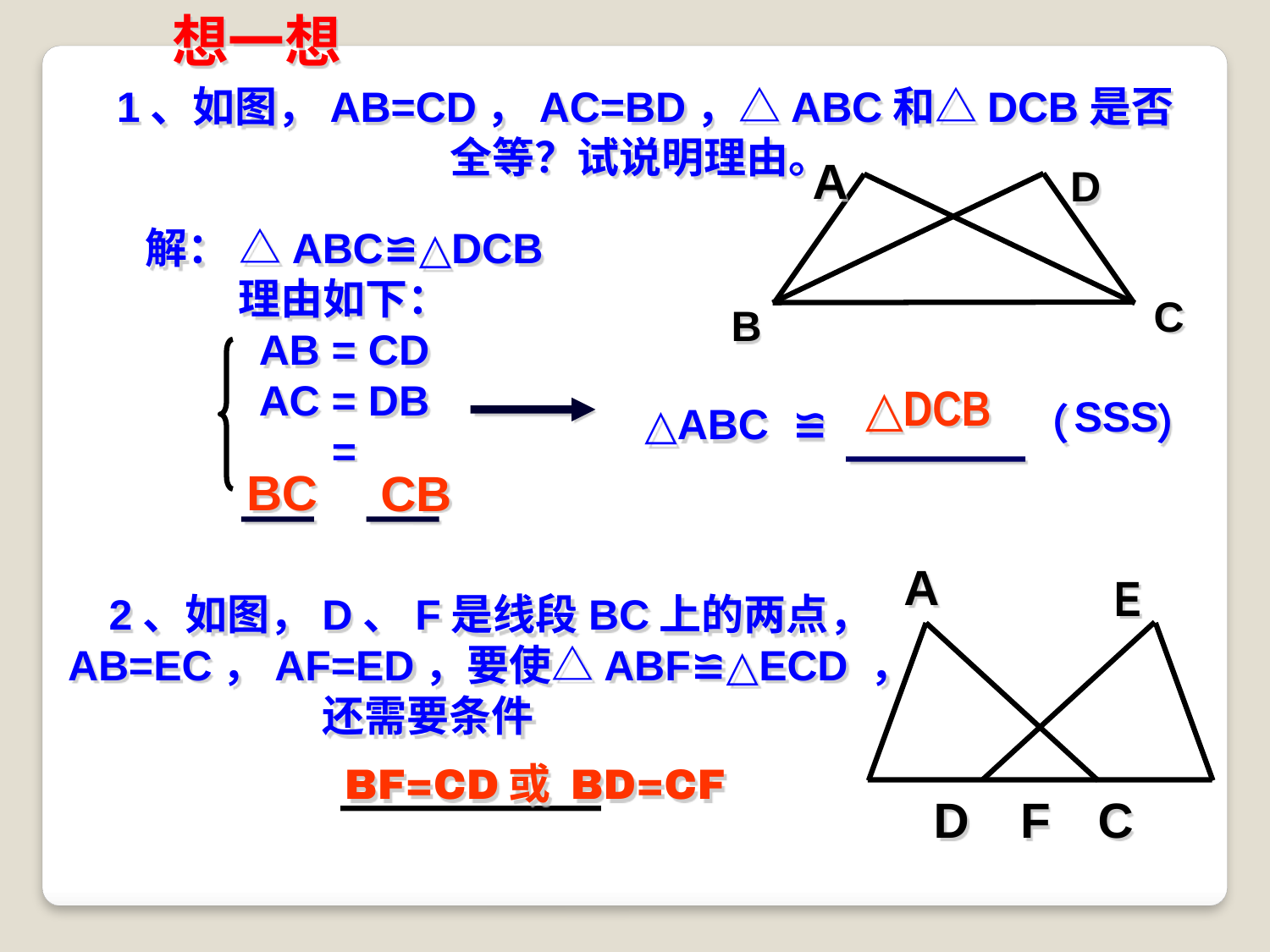

想一想
1、如图，AB=CD，AC=BD，△ABC和△DCB是否全等？试说明理由。
A
D

C
B

△ABC  ≌                （         ）

解： △ABC≌△DCB
理由如下：
AB = CD
AC = DB
=

△DCB
SSS
BC
CB
A
E

                                                           B    D    F    C

2、如图，D、F是线段BC上的两点，
AB=EC，AF=ED，要使△ABF≌△ECD ，
还需要条件

BF=CD
或 BD=CF